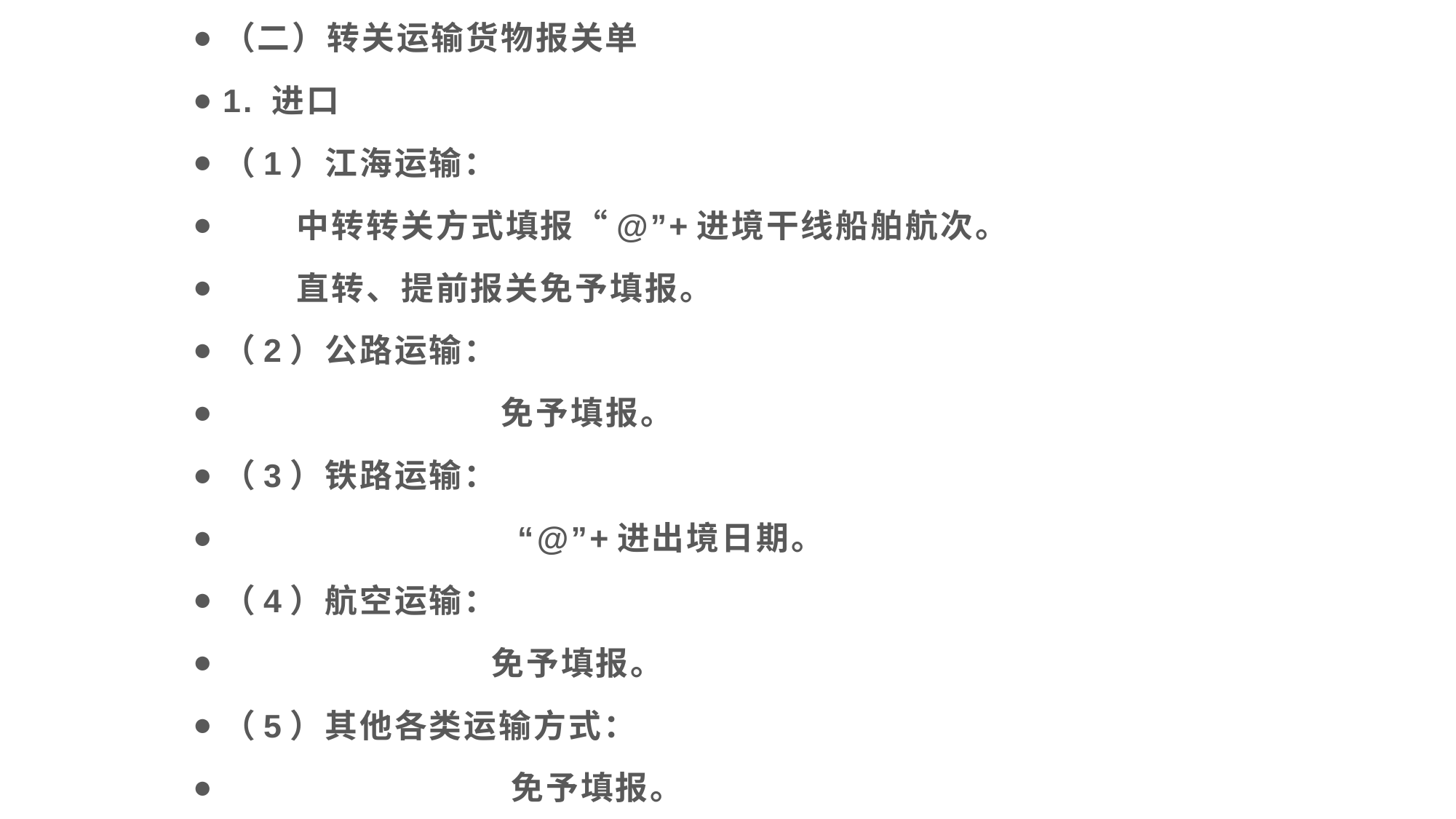

（二）转关运输货物报关单
1. 进口
（1）江海运输：
       中转转关方式填报“@”+进境干线船舶航次。
       直转、提前报关免予填报。
（2）公路运输：
                            免予填报。
（3）铁路运输：
                          “@”+进出境日期。
（4）航空运输：
                           免予填报。
（5）其他各类运输方式：
                             免予填报。